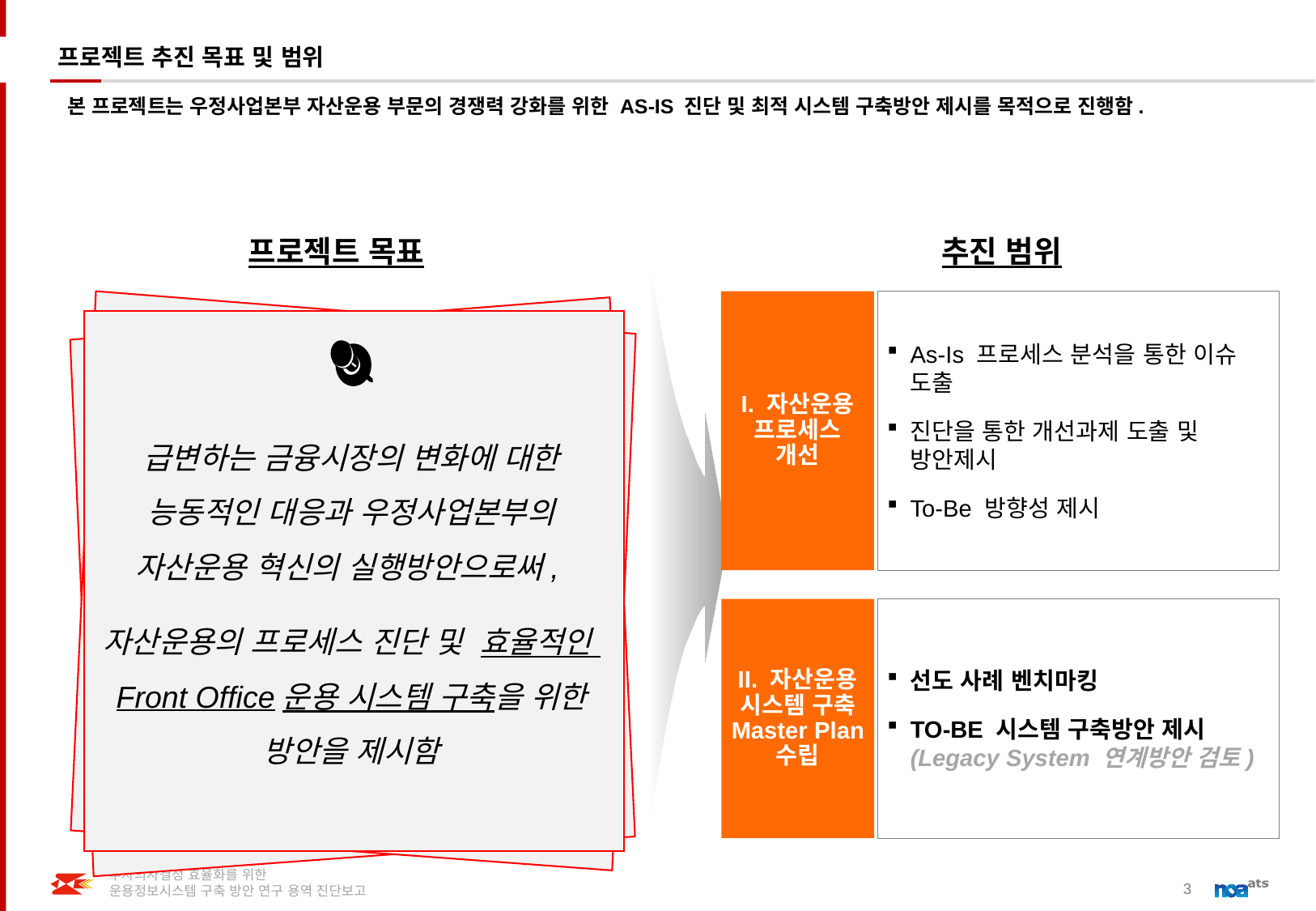

# 프로젝트 추진 목표 및 범위
본 프로젝트는 우정사업본부 자산운용 부문의 경쟁력 강화를 위한 AS-IS 진단 및 최적 시스템 구축방안 제시를 목적으로 진행함.
프로젝트 목표
추진 범위

I. 자산운용 프로세스 개선
As-Is 프로세스 분석을 통한 이슈 도출
진단을 통한 개선과제 도출 및 방안제시
To-Be 방향성 제시

급변하는 금융시장의 변화에 대한 능동적인 대응과 우정사업본부의 자산운용 혁신의 실행방안으로써,
자산운용의 프로세스 진단 및  효율적인  Front Office운용 시스템 구축을 위한 방안을 제시함

II. 자산운용
시스템 구축 Master Plan 수립
선도 사례 벤치마킹
TO-BE 시스템 구축방안 제시 (Legacy System 연계방안 검토)